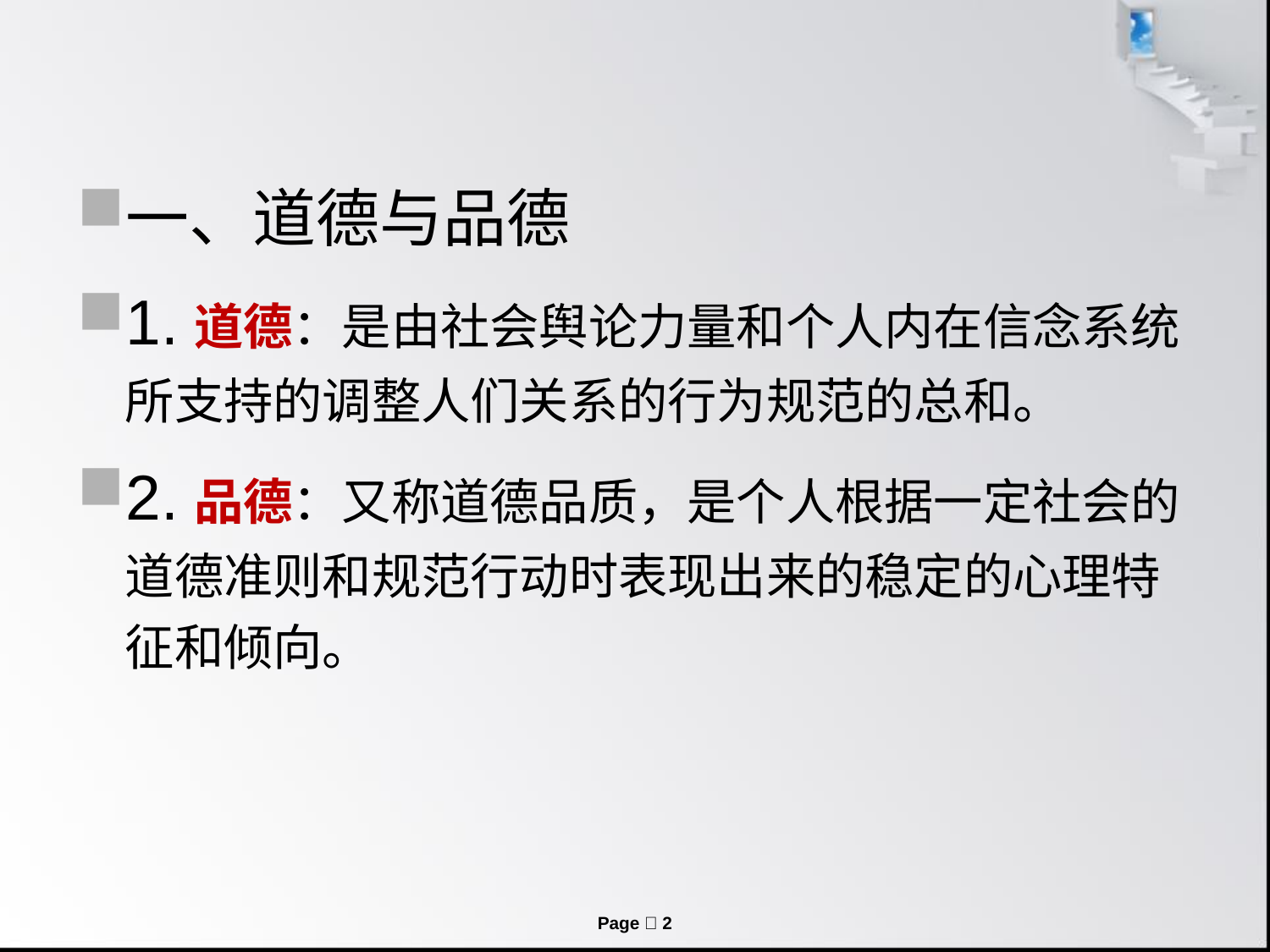

#
一、道德与品德
1.道德：是由社会舆论力量和个人内在信念系统所支持的调整人们关系的行为规范的总和。
2.品德：又称道德品质，是个人根据一定社会的道德准则和规范行动时表现出来的稳定的心理特征和倾向。